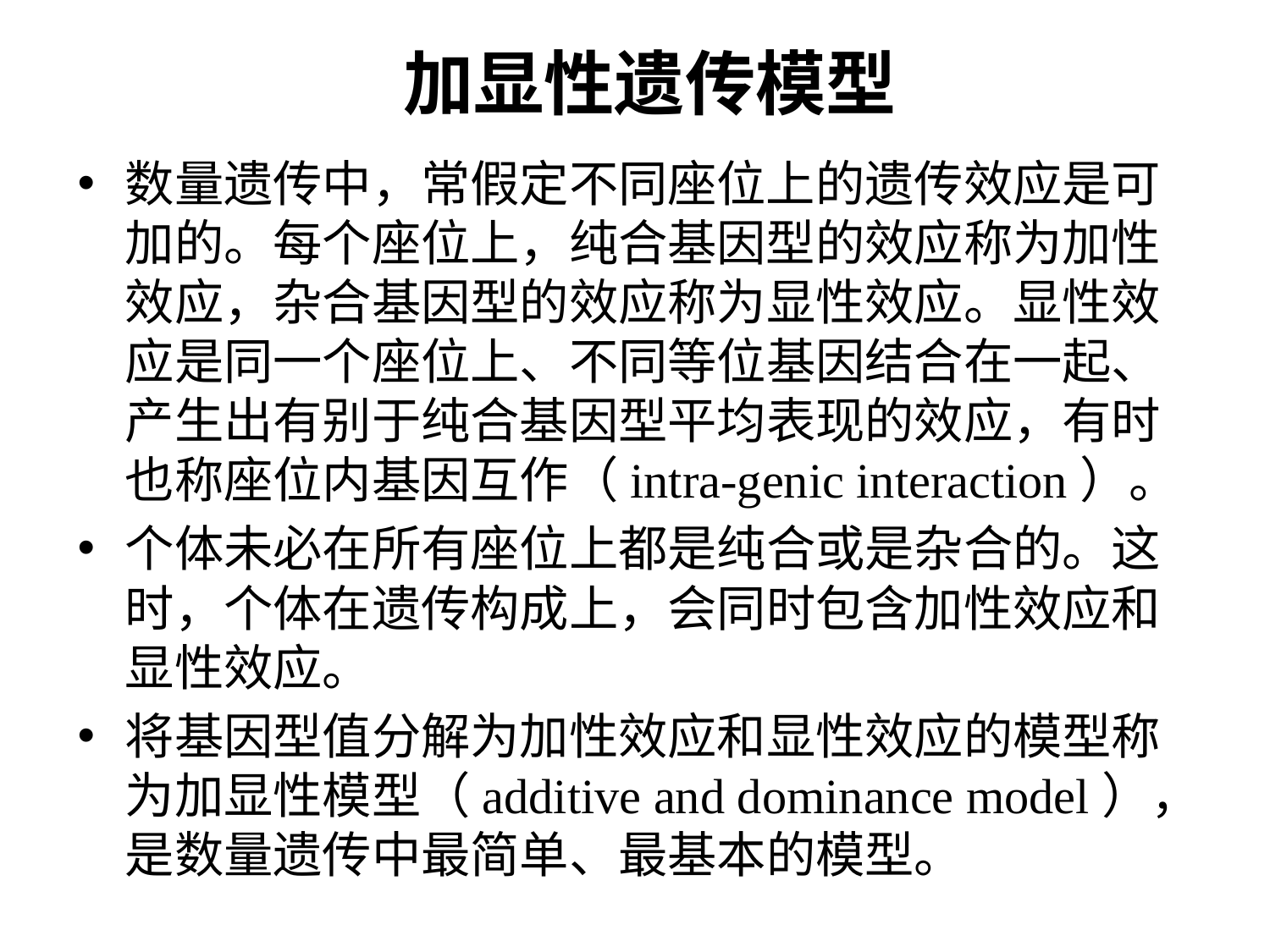

# 加显性遗传模型
数量遗传中，常假定不同座位上的遗传效应是可加的。每个座位上，纯合基因型的效应称为加性效应，杂合基因型的效应称为显性效应。显性效应是同一个座位上、不同等位基因结合在一起、产生出有别于纯合基因型平均表现的效应，有时也称座位内基因互作（intra-genic interaction）。
个体未必在所有座位上都是纯合或是杂合的。这时，个体在遗传构成上，会同时包含加性效应和显性效应。
将基因型值分解为加性效应和显性效应的模型称为加显性模型（additive and dominance model），是数量遗传中最简单、最基本的模型。